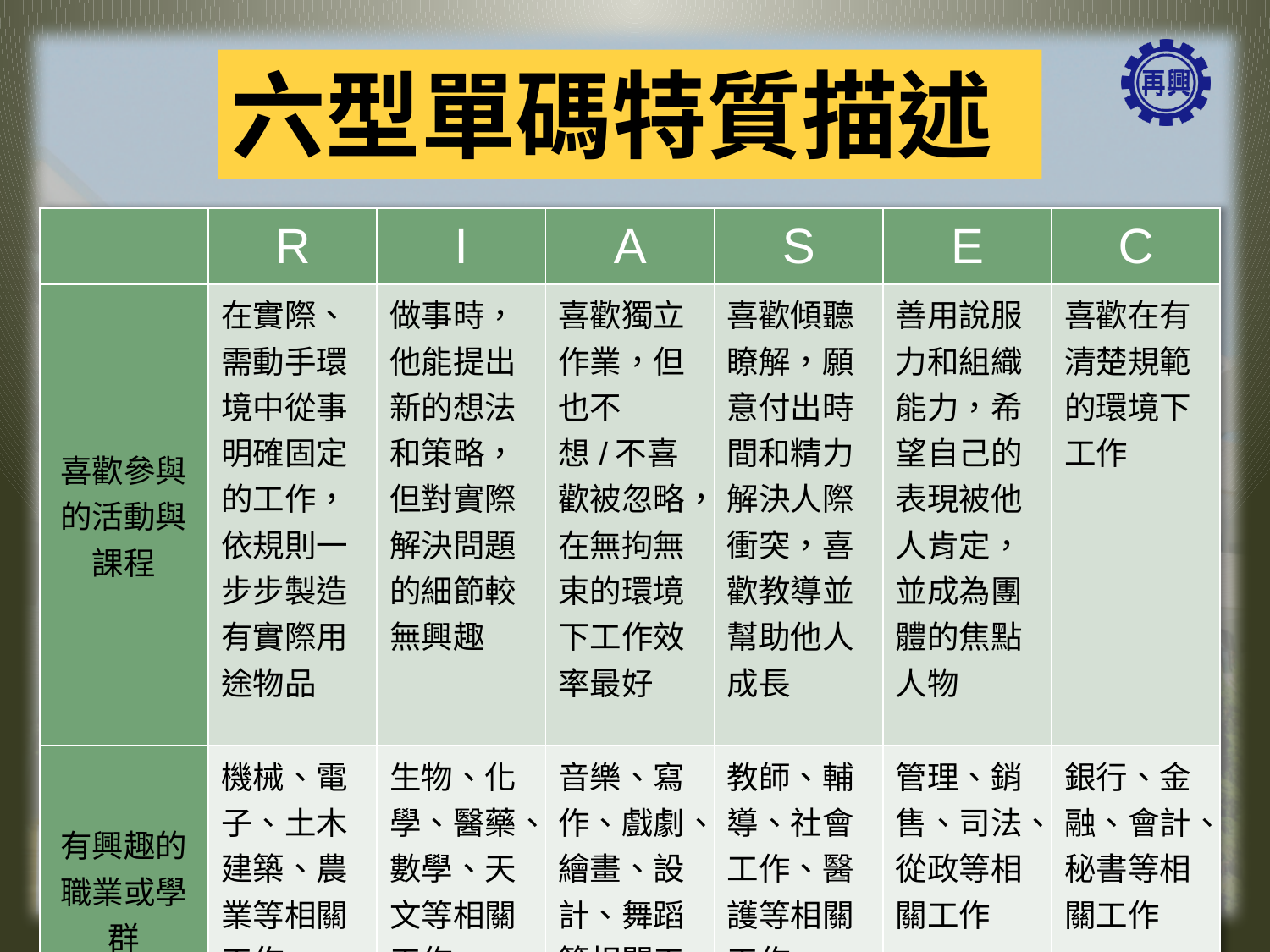

六型單碼特質描述
|  | R | I | A | S | E | C |
| --- | --- | --- | --- | --- | --- | --- |
| 喜歡參與的活動與課程 | 在實際、需動手環境中從事明確固定的工作，依規則一步步製造有實際用途物品 | 做事時，他能提出新的想法和策略，但對實際解決問題的細節較無興趣 | 喜歡獨立作業，但也不想/不喜歡被忽略，在無拘無束的環境下工作效率最好 | 喜歡傾聽瞭解，願意付出時間和精力解決人際衝突，喜歡教導並幫助他人成長 | 善用說服力和組織能力，希望自己的表現被他人肯定，並成為團體的焦點人物 | 喜歡在有清楚規範的環境下工作 |
| 有興趣的職業或學群 | 機械、電子、土木建築、農業等相關工作 | 生物、化學、醫藥、數學、天文等相關工作 | 音樂、寫作、戲劇、繪畫、設計、舞蹈等相關工作 | 教師、輔導、社會工作、醫護等相關工作 | 管理、銷售、司法、從政等相關工作 | 銀行、金融、會計、秘書等相關工作 |